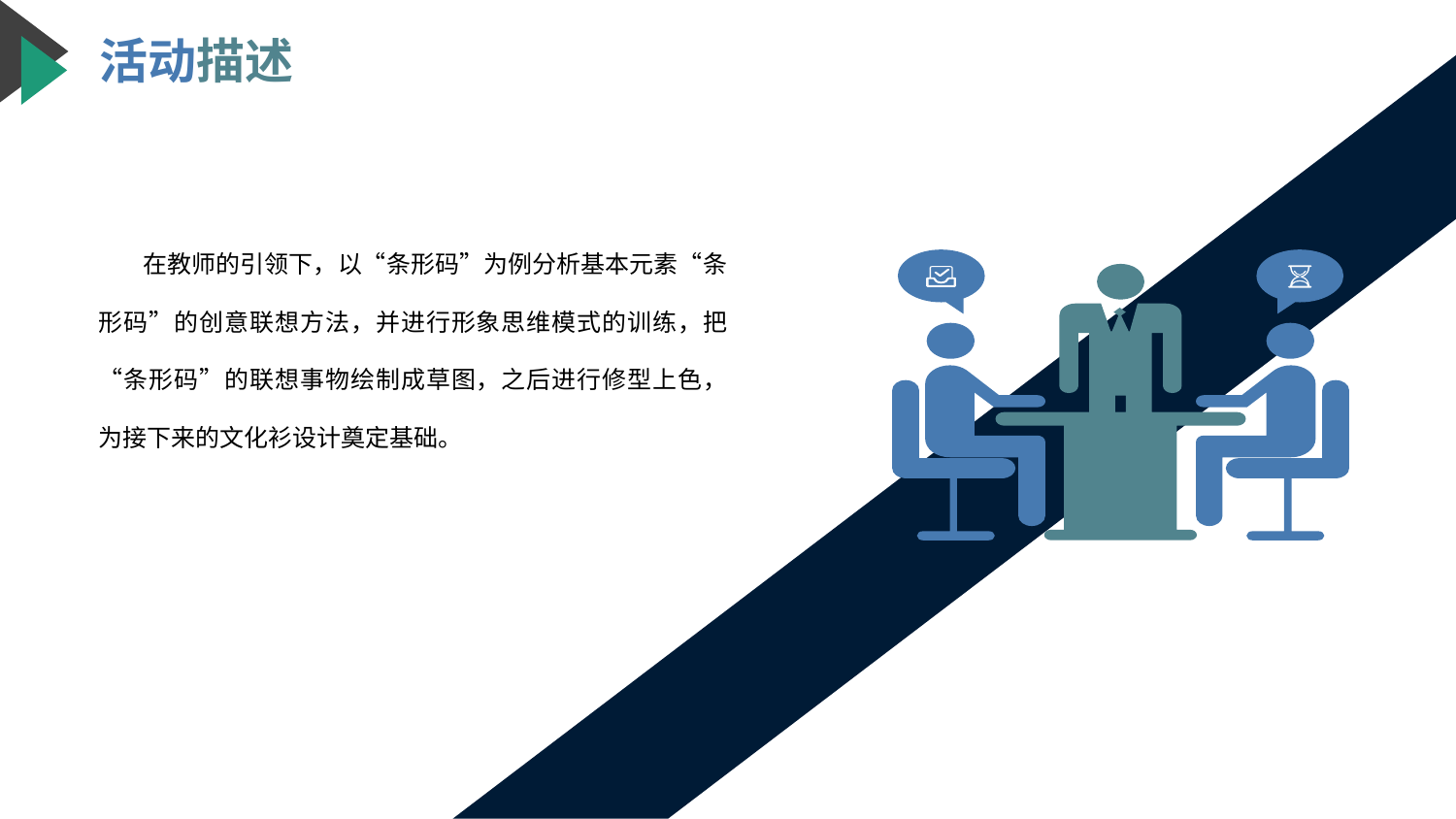

活动描述

       在教师的引领下，以“条形码”为例分析基本元素“条形码”的创意联想方法，并进行形象思维模式的训练，把“条形码”的联想事物绘制成草图，之后进行修型上色，为接下来的文化衫设计奠定基础。